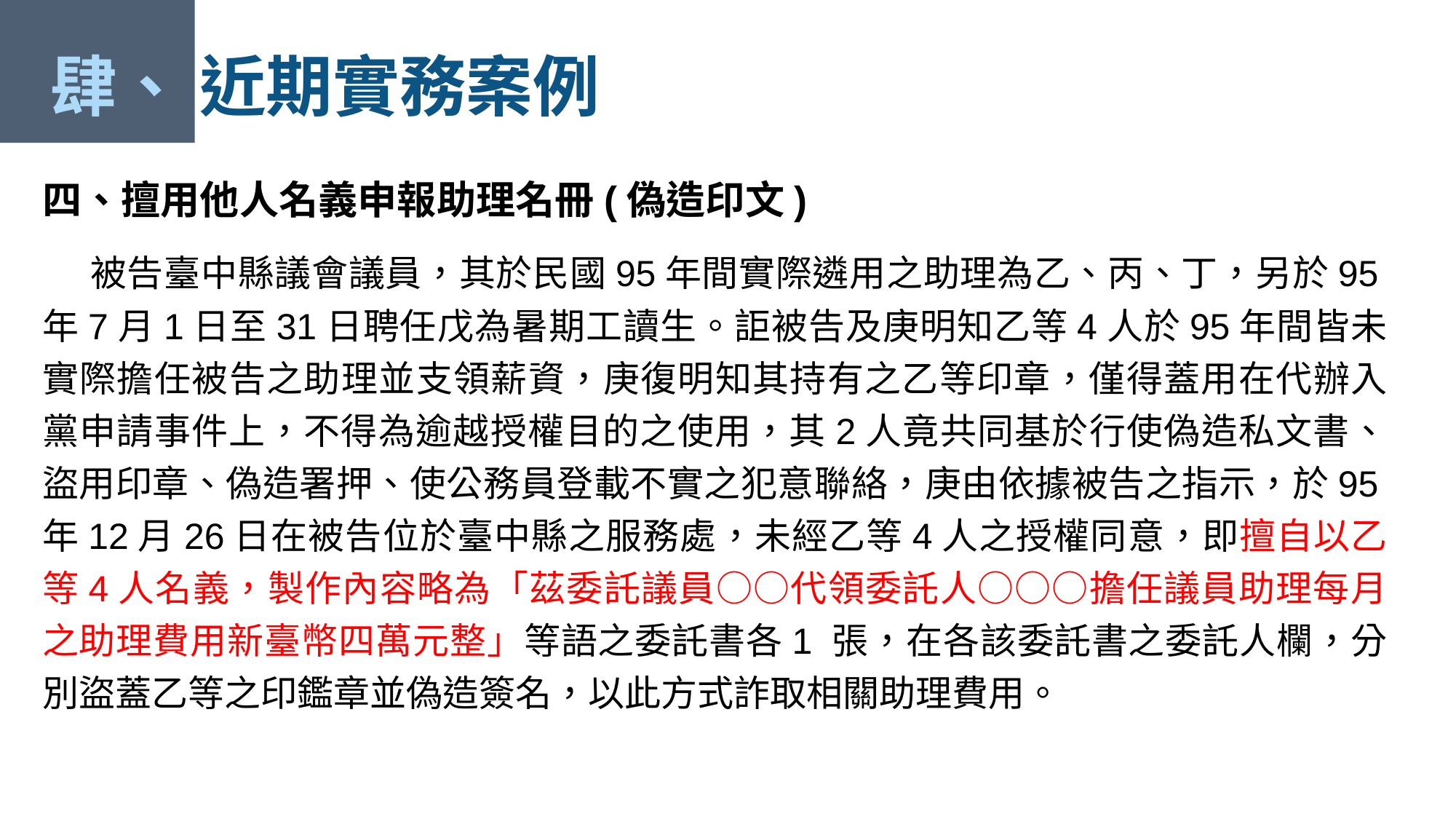

肆、 近期實務案例
四、擅用他人名義申報助理名冊(偽造印文)
    被告臺中縣議會議員，其於民國95年間實際遴用之助理為乙、丙、丁，另於95年7月1日至31日聘任戊為暑期工讀生。詎被告及庚明知乙等4人於95年間皆未實際擔任被告之助理並支領薪資，庚復明知其持有之乙等印章，僅得蓋用在代辦入黨申請事件上，不得為逾越授權目的之使用，其2人竟共同基於行使偽造私文書、盜用印章、偽造署押、使公務員登載不實之犯意聯絡，庚由依據被告之指示，於95年12月26日在被告位於臺中縣之服務處，未經乙等4人之授權同意，即擅自以乙等4人名義，製作內容略為「茲委託議員○○代領委託人○○○擔任議員助理每月之助理費用新臺幣四萬元整」等語之委託書各1 張，在各該委託書之委託人欄，分別盜蓋乙等之印鑑章並偽造簽名，以此方式詐取相關助理費用。